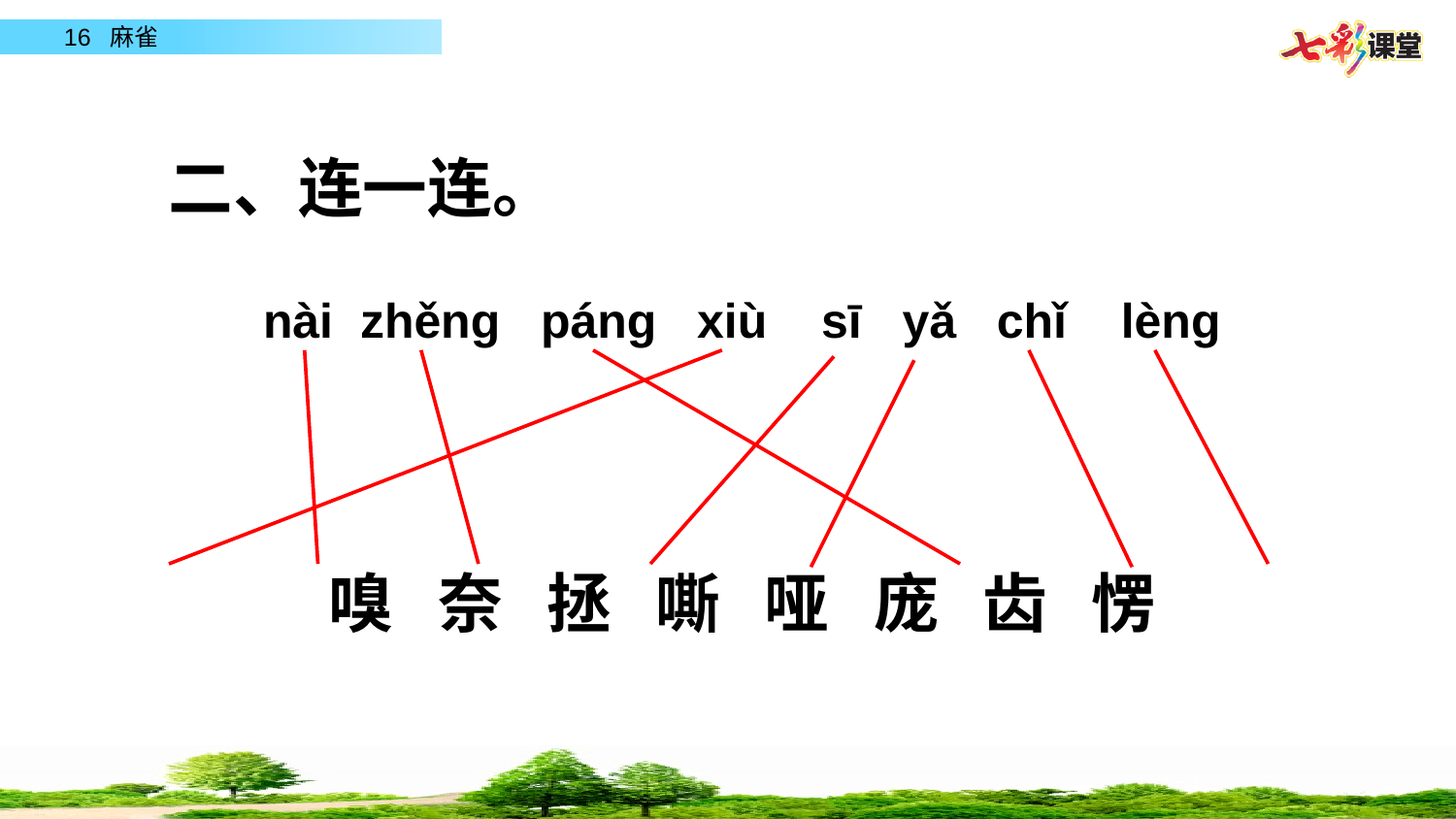

二、连一连。
nài  zhěng   páng   xiù    sī   yǎ   chǐ    lèng
嗅   奈   拯   嘶   哑   庞   齿   愣